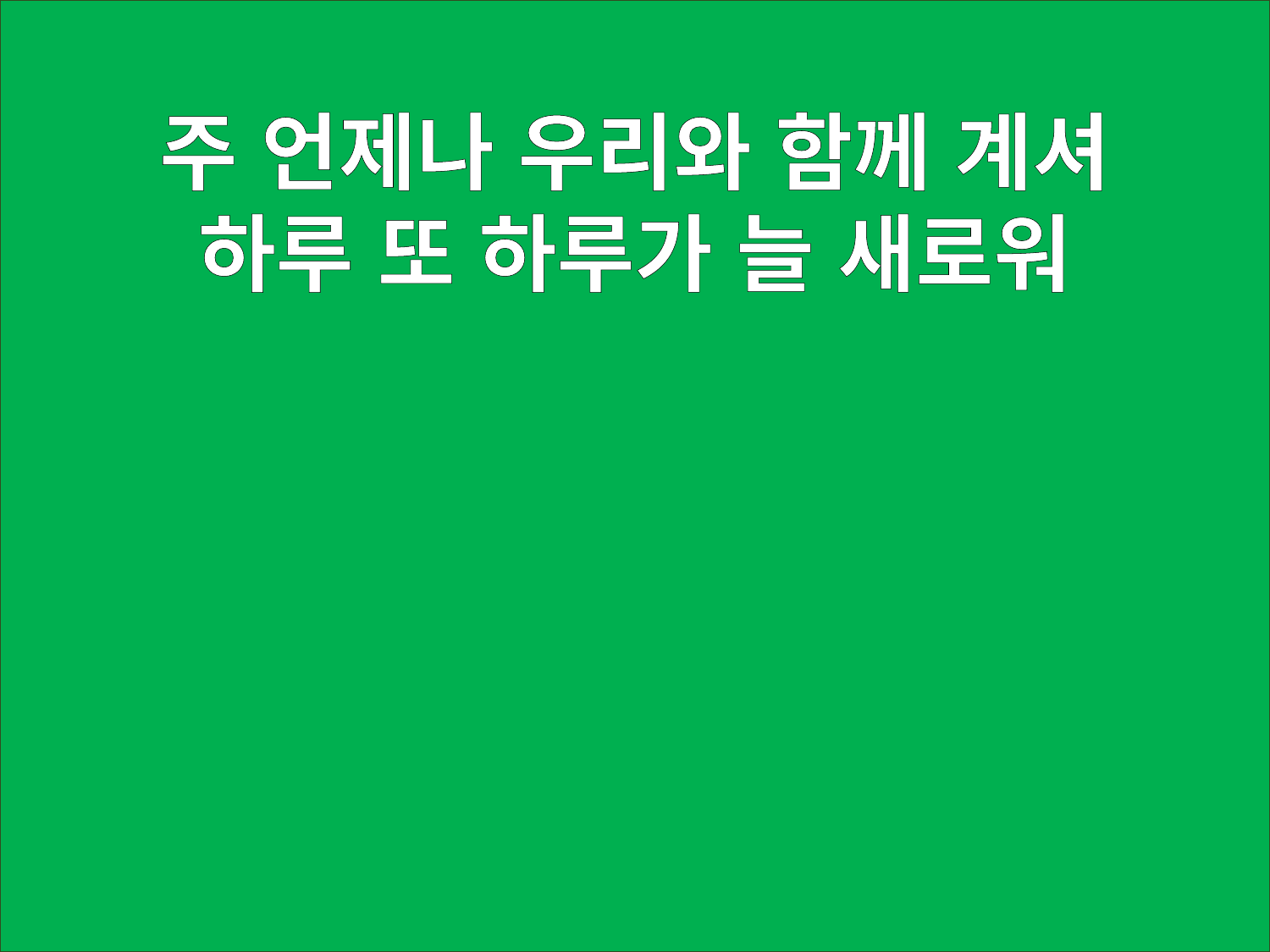

주 언제나 우리와 함께 계셔
하루 또 하루가 늘 새로워